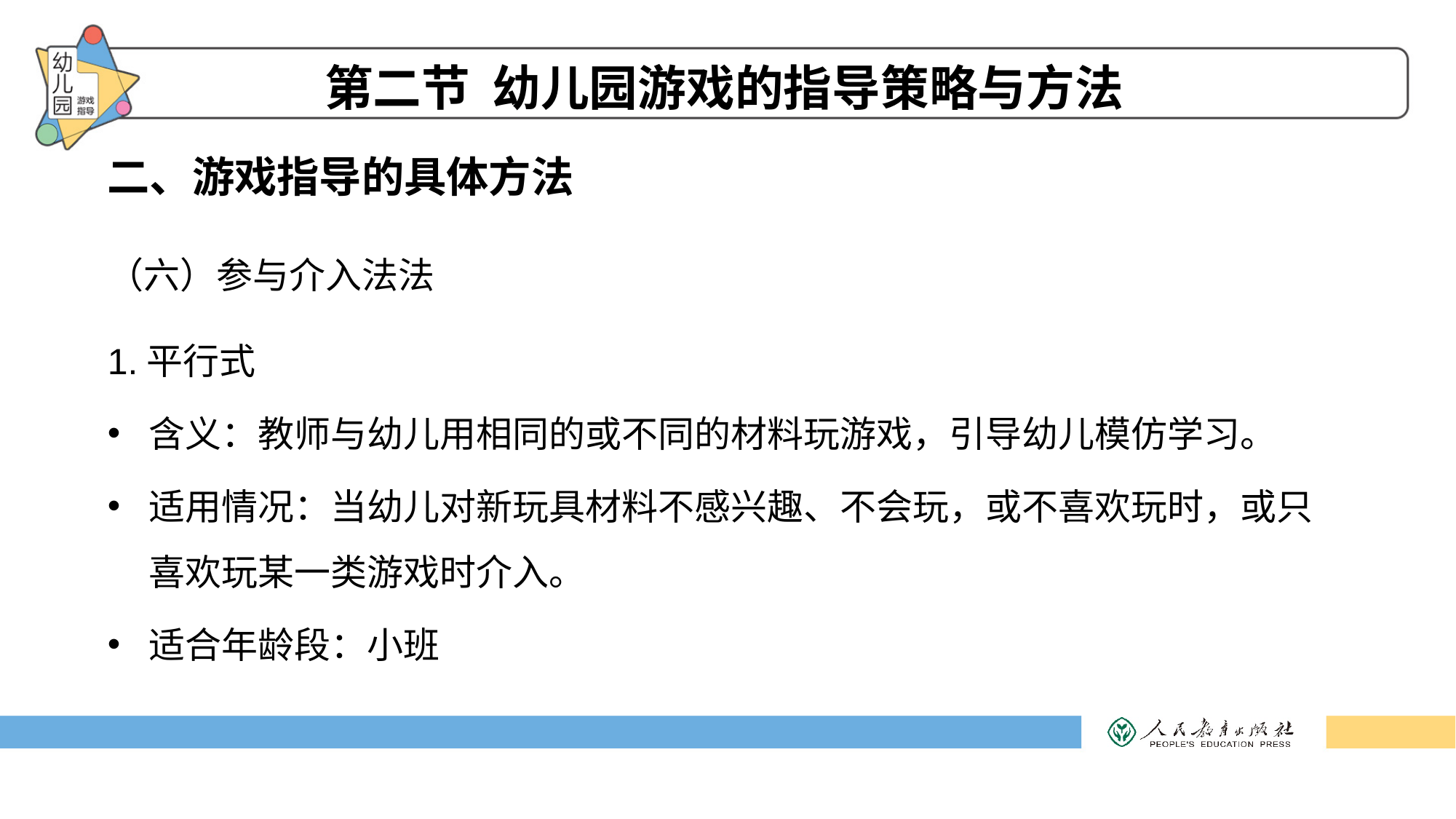

第二节  幼儿园游戏的指导策略与方法
二、游戏指导的具体方法

（六）参与介入法法
1.平行式
含义：教师与幼儿用相同的或不同的材料玩游戏，引导幼儿模仿学习。
适用情况：当幼儿对新玩具材料不感兴趣、不会玩，或不喜欢玩时，或只喜欢玩某一类游戏时介入。
适合年龄段：小班